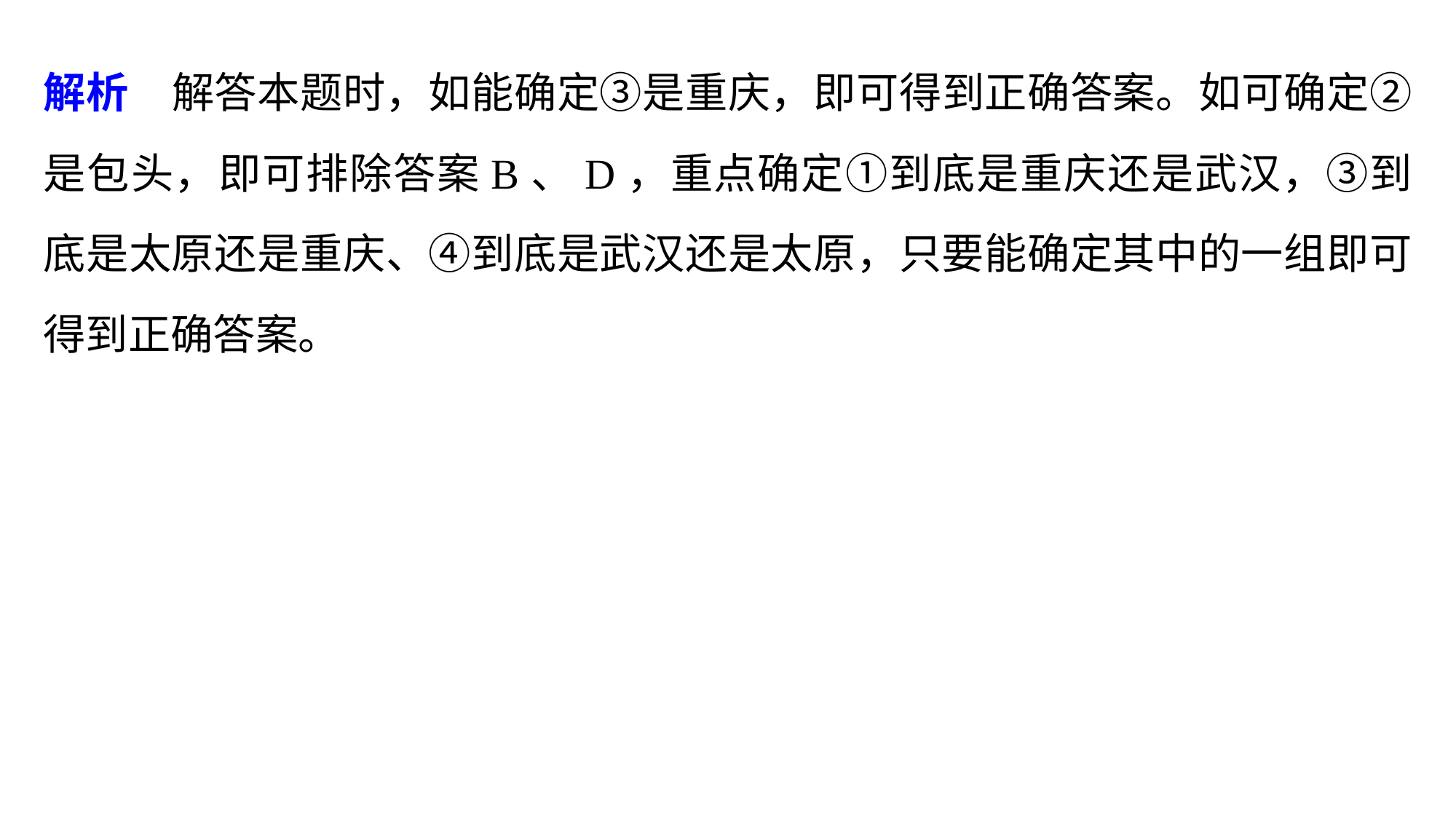

解析　解答本题时，如能确定③是重庆，即可得到正确答案。如可确定②是包头，即可排除答案B、D，重点确定①到底是重庆还是武汉，③到底是太原还是重庆、④到底是武汉还是太原，只要能确定其中的一组即可得到正确答案。